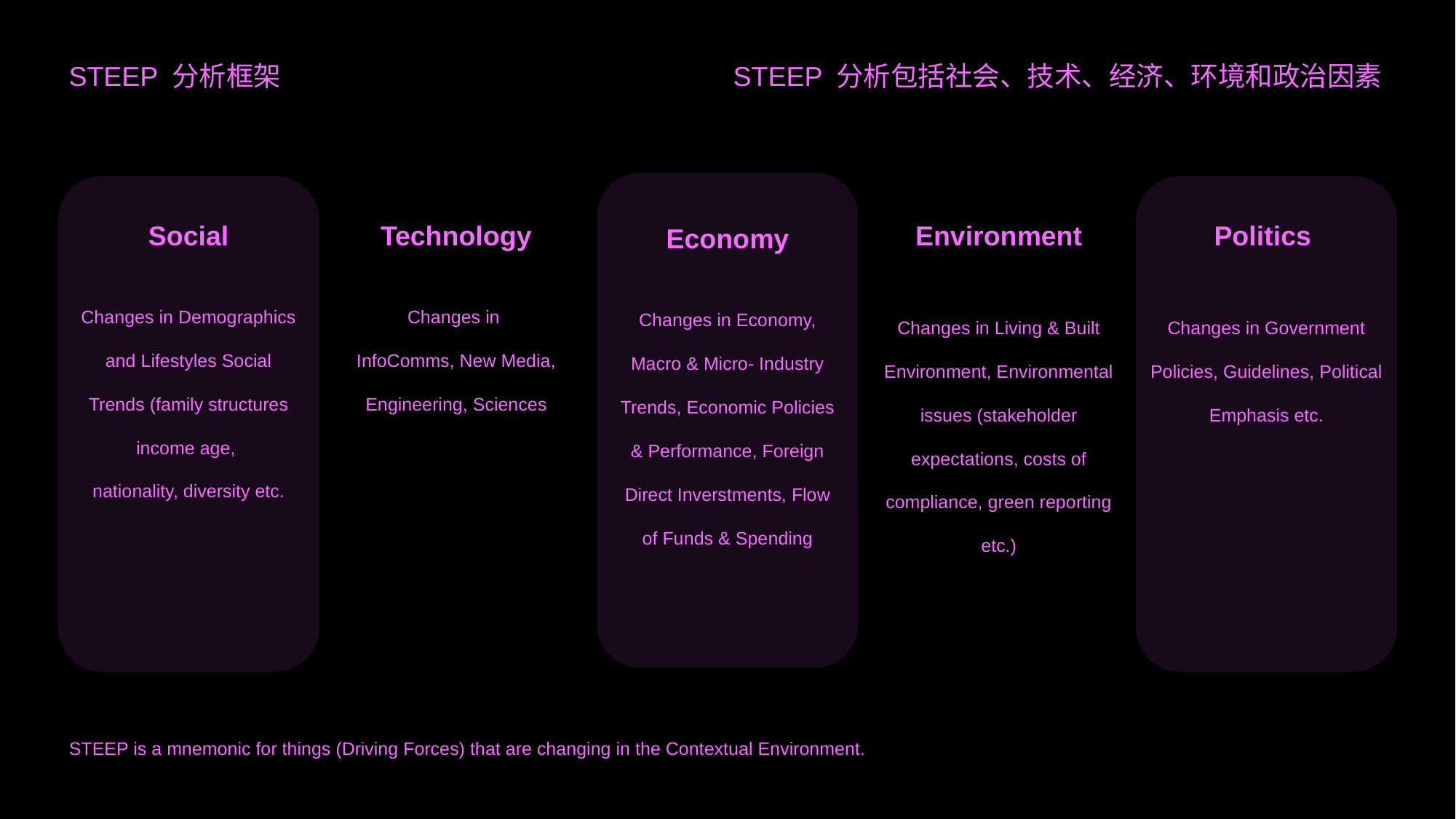

STEEP 分析框架
STEEP 分析包括社会、技术、经济、环境和政治因素

Social

Changes in Demographics and Lifestyles Social
Trends (family structures income age,
nationality, diversity etc.
Technology

Changes in
InfoComms, New Media, Engineering, Sciences
Environment

Changes in Living & Built Environment, Environmental issues (stakeholder expectations, costs of compliance, green reporting etc.)
Politics

Changes in Government Policies, Guidelines, Political Emphasis etc.
Economy

Changes in Economy, Macro & Micro- Industry Trends, Economic Policies & Performance, Foreign Direct Inverstments, Flow of Funds & Spending
STEEP is a mnemonic for things (Driving Forces) that are changing in the Contextual Environment.